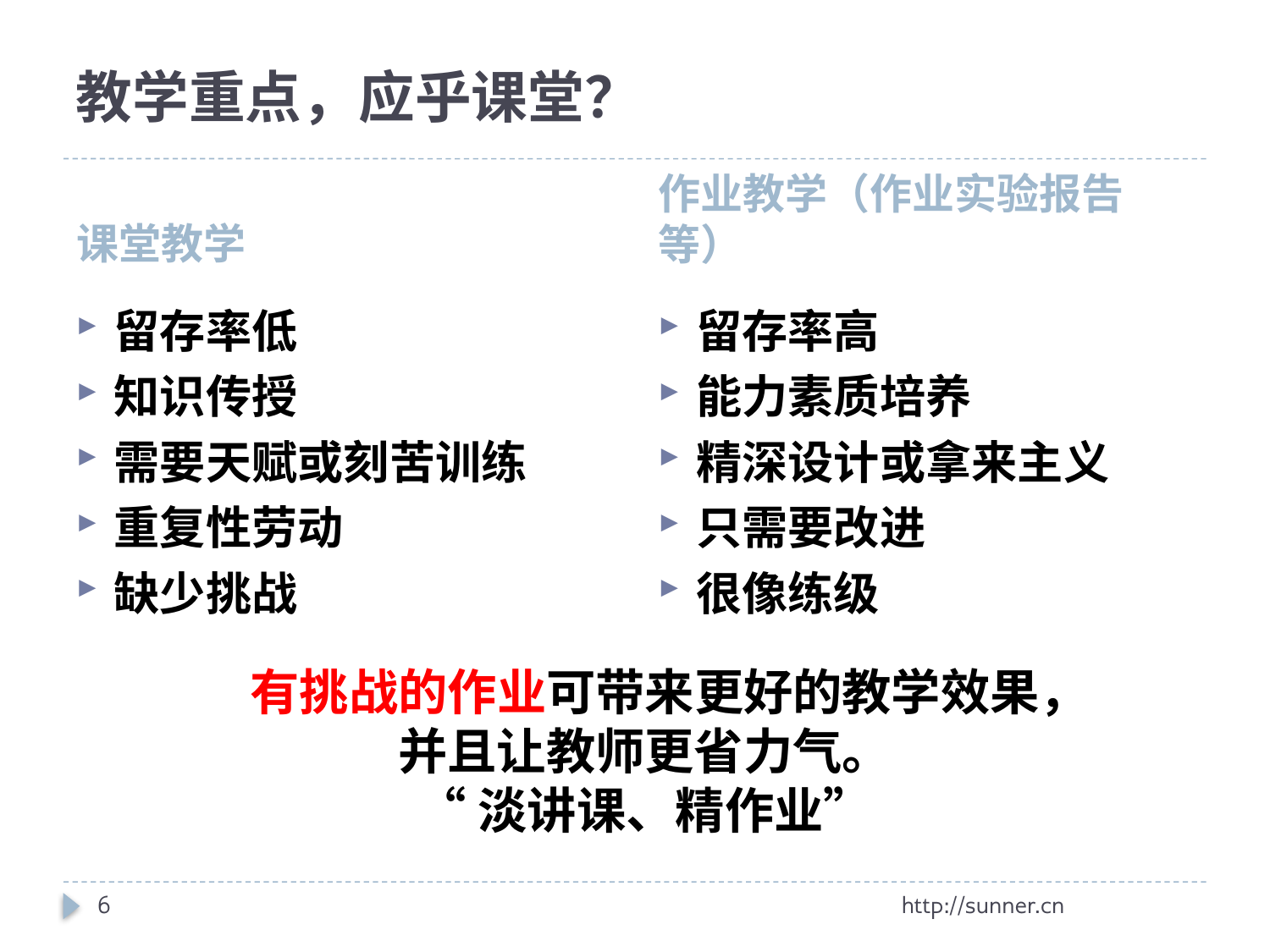

# 教学重点，应乎课堂？
课堂教学
作业教学（作业实验报告等）
留存率低
知识传授
需要天赋或刻苦训练
重复性劳动
缺少挑战

留存率高
能力素质培养
精深设计或拿来主义
只需要改进
很像练级

有挑战的作业可带来更好的教学效果，并且让教师更省力气。
“淡讲课、精作业”
6
http://sunner.cn